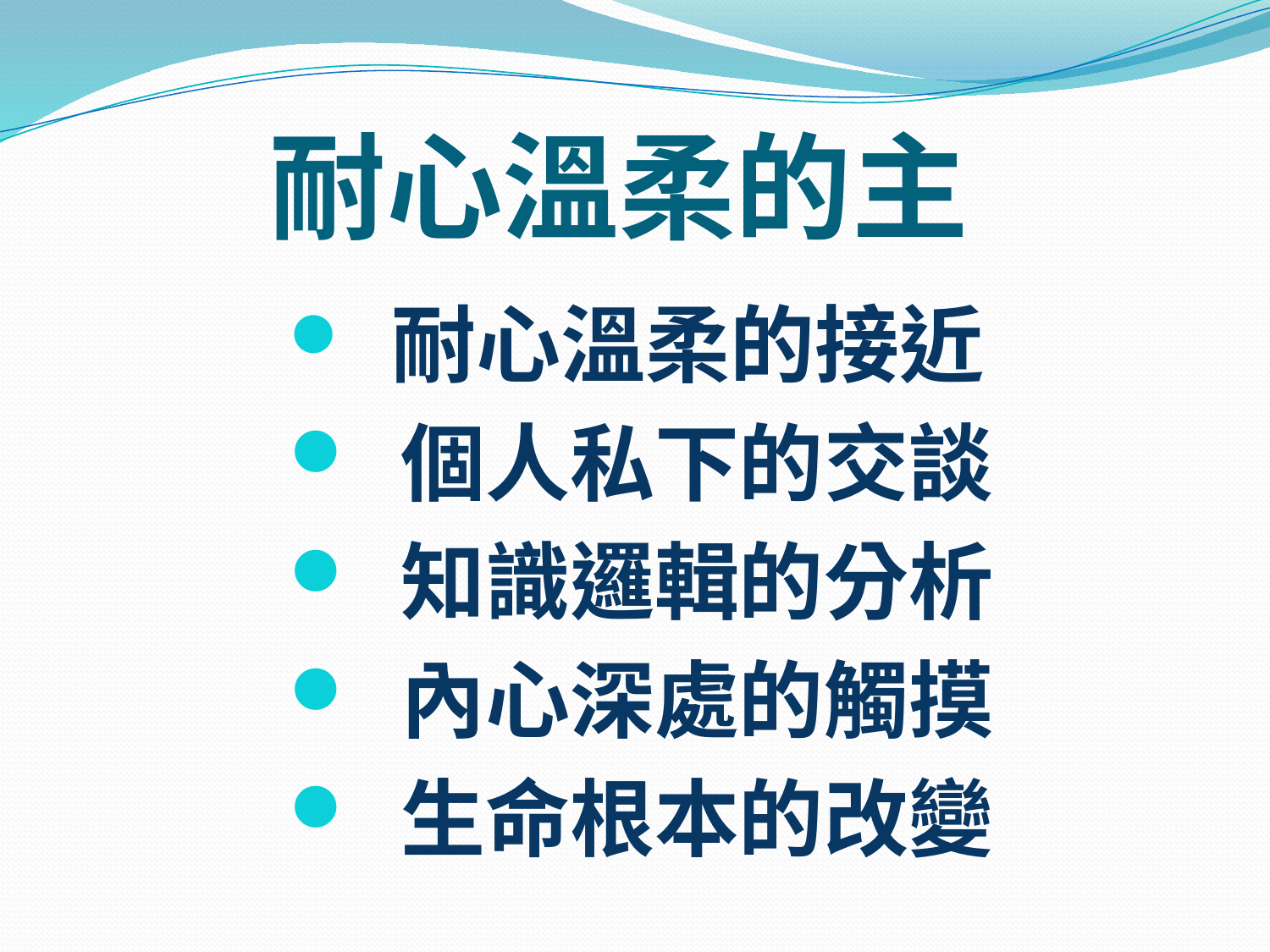

# 耐心溫柔的主
 耐心溫柔的接近
 個人私下的交談
 知識邏輯的分析
 內心深處的觸摸
 生命根本的改變